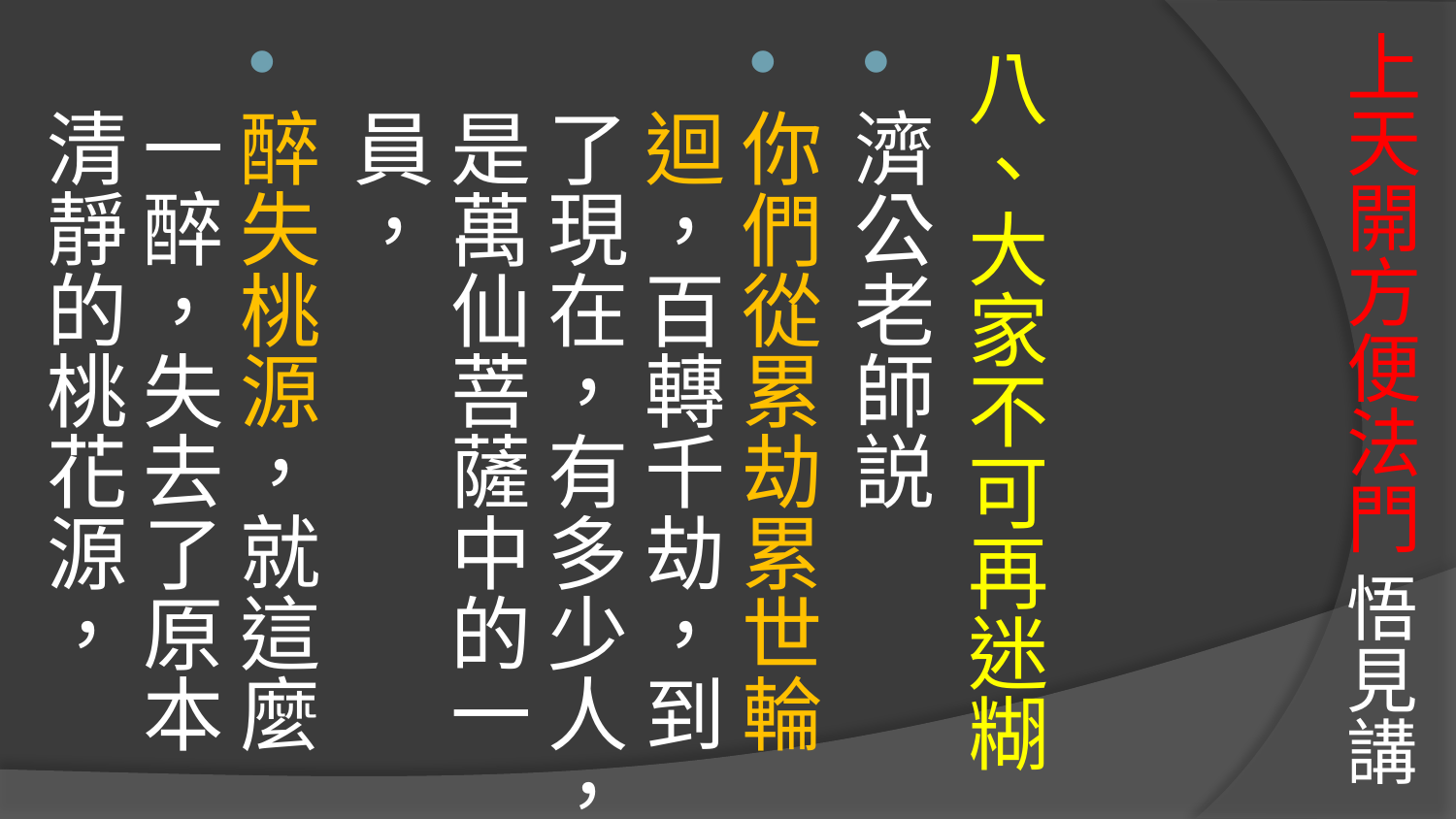

# 上天開方便法門 悟見講
八、大家不可再迷糊
濟公老師説
你們從累劫累世輪迴，百轉千劫，到了現在，有多少人，是萬仙菩薩中的一員，
醉失桃源，就這麼一醉，失去了原本清靜的桃花源，